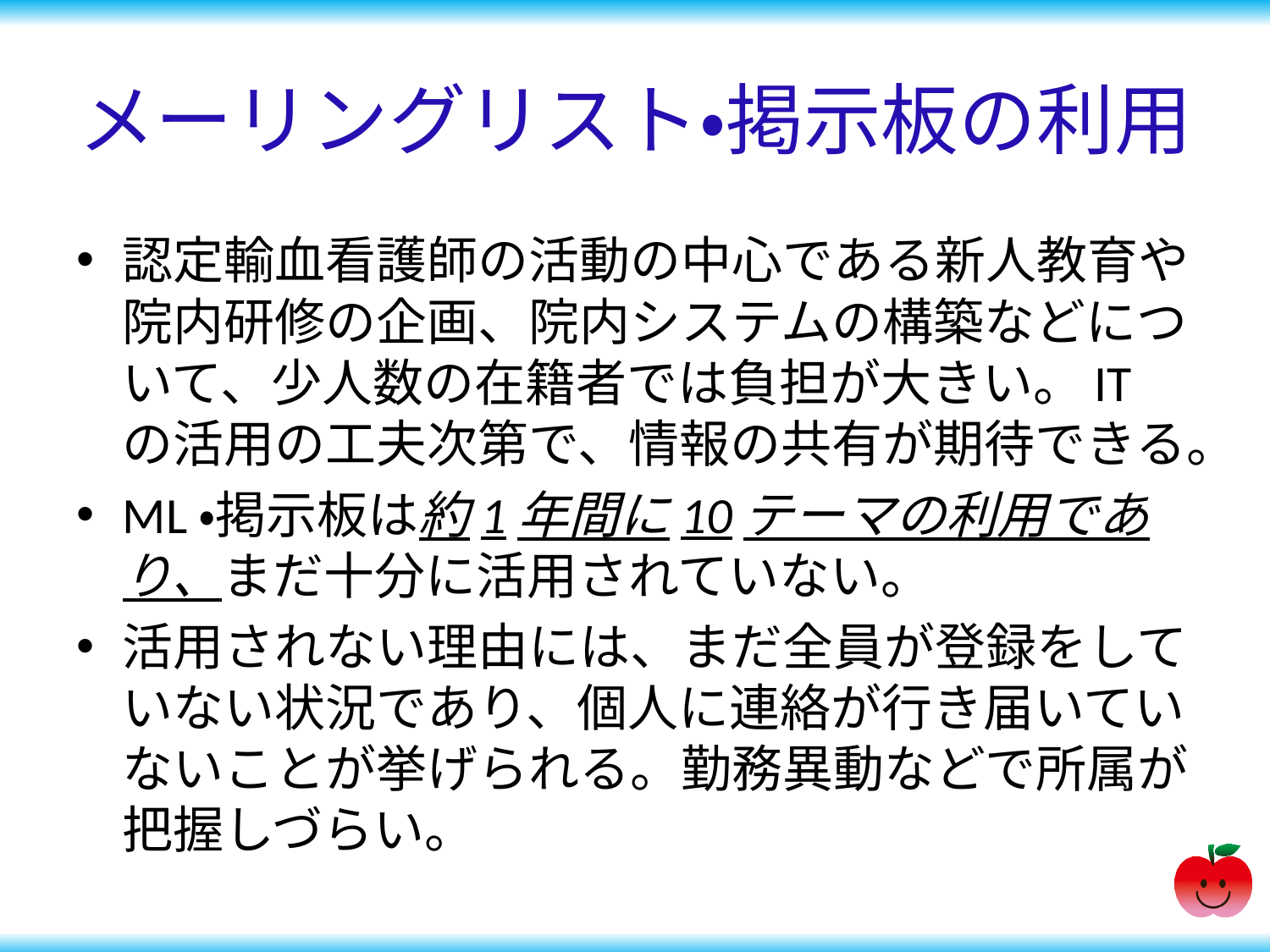

# メーリングリスト・掲示板の利用
認定輸血看護師の活動の中心である新人教育や院内研修の企画、院内システムの構築などについて、少人数の在籍者では負担が大きい。ITの活用の工夫次第で、情報の共有が期待できる。
ML・掲示板は約1年間に10テーマの利用であり、まだ十分に活用されていない。
活用されない理由には、まだ全員が登録をしていない状況であり、個人に連絡が行き届いていないことが挙げられる。勤務異動などで所属が把握しづらい。